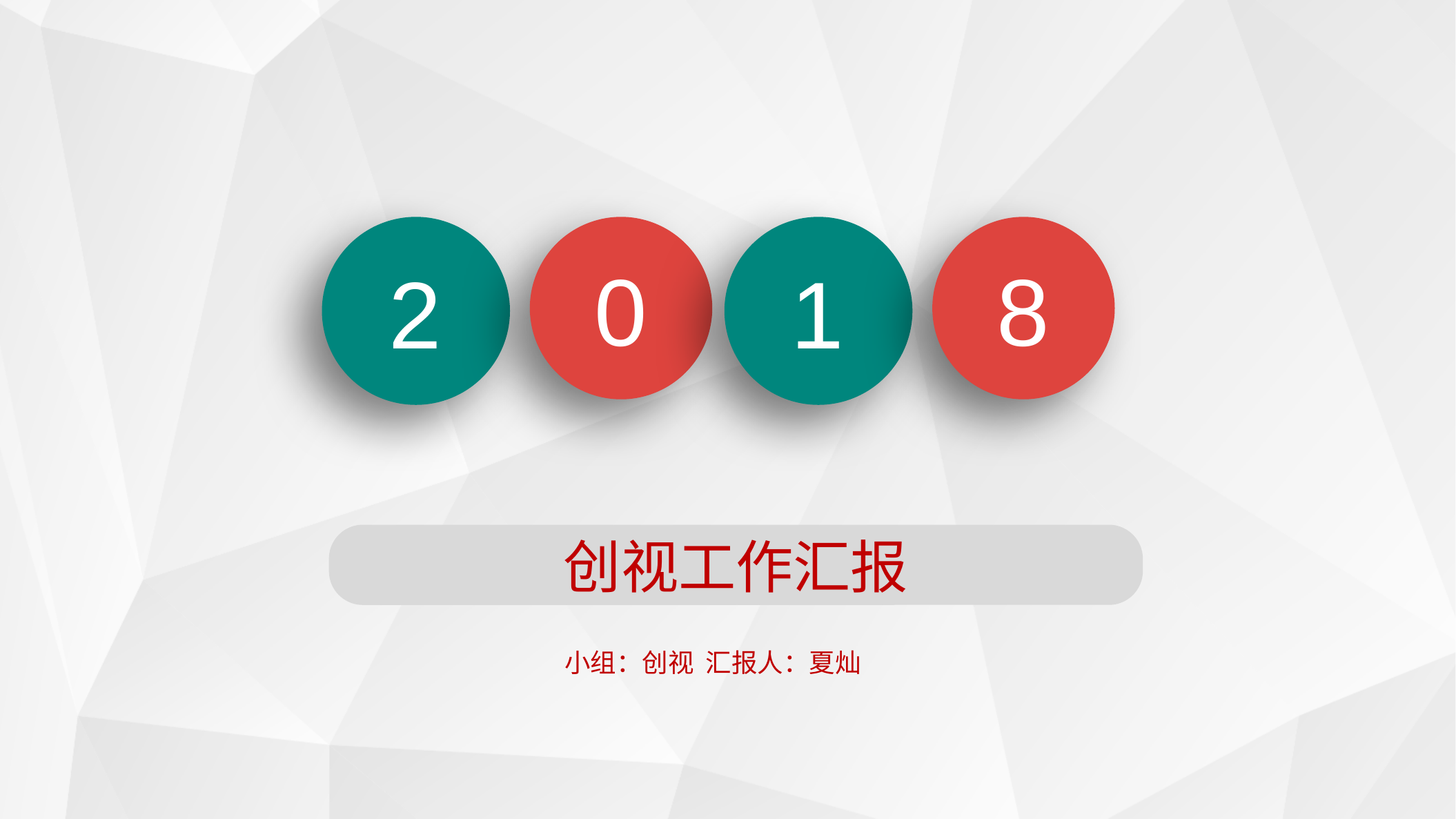

2

1

0

8

创视工作汇报
小组：创视  汇报人：夏灿